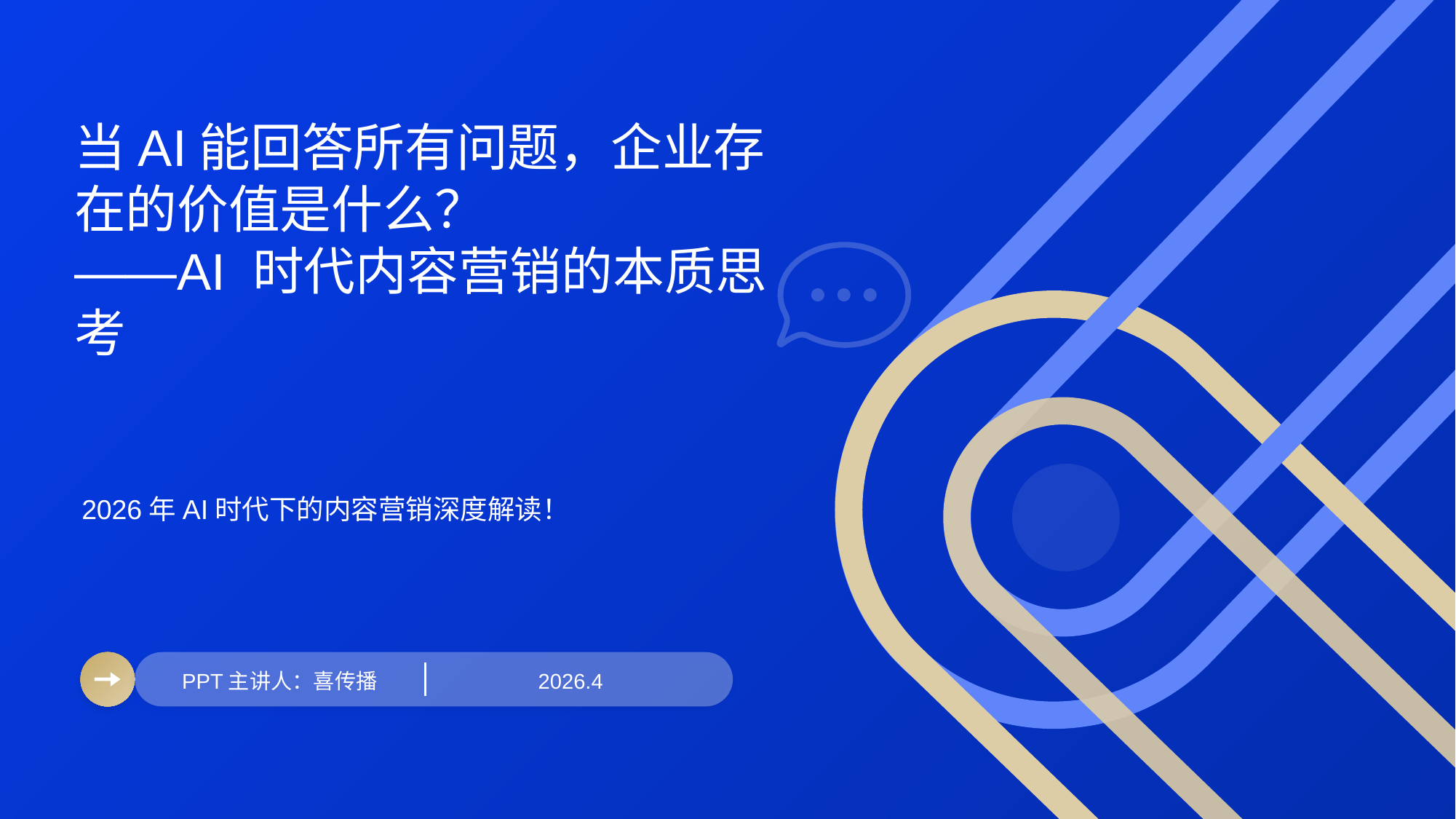

当AI能回答所有问题，企业存在的价值是什么？
——AI 时代内容营销的本质思考

2026年AI时代下的内容营销深度解读！

PPT主讲人：喜传播
2026.4